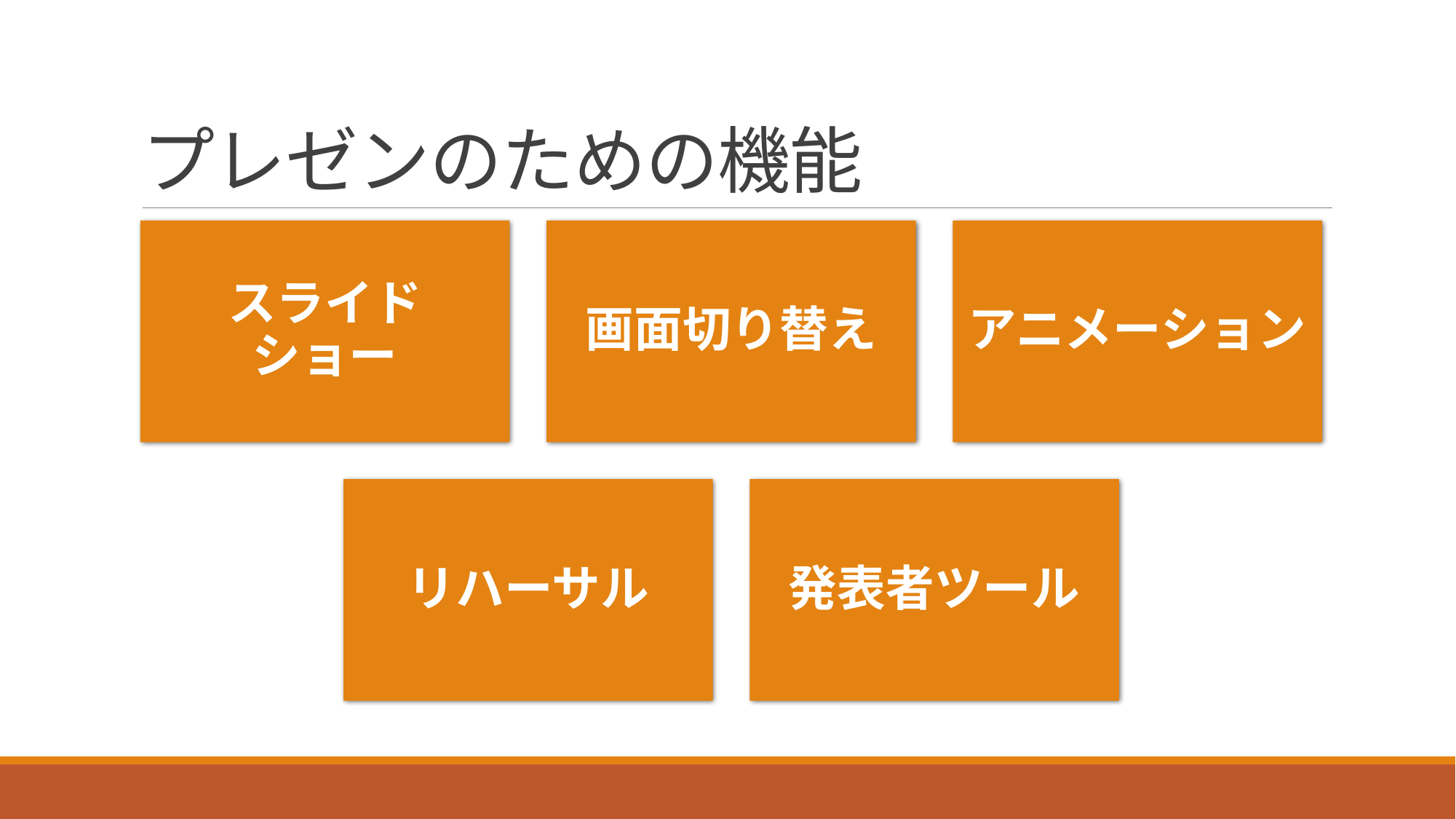

# プレゼンのための機能
スライド ショー
画面切り替え
アニメーション
リハーサル
発表者ツール